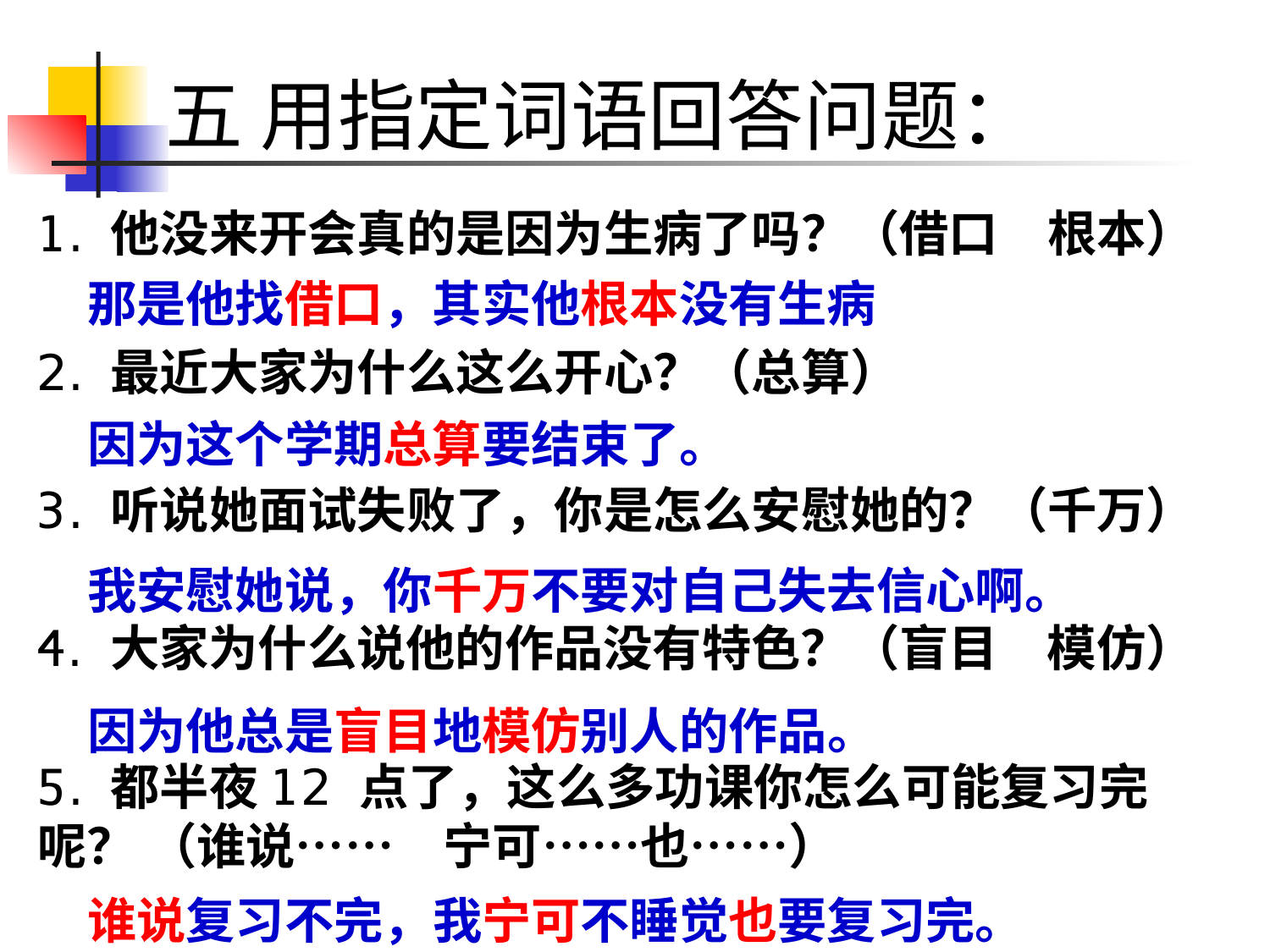

# 五 用指定词语回答问题：
1. 他没来开会真的是因为生病了吗？（借口　根本）

2. 最近大家为什么这么开心？（总算）

3. 听说她面试失败了，你是怎么安慰她的？（千万）

4. 大家为什么说他的作品没有特色？（盲目　模仿）

5. 都半夜12 点了，这么多功课你怎么可能复习完呢？ （谁说……　宁可……也……）
那是他找借口，其实他根本没有生病
因为这个学期总算要结束了。
我安慰她说，你千万不要对自己失去信心啊。
因为他总是盲目地模仿别人的作品。
谁说复习不完，我宁可不睡觉也要复习完。